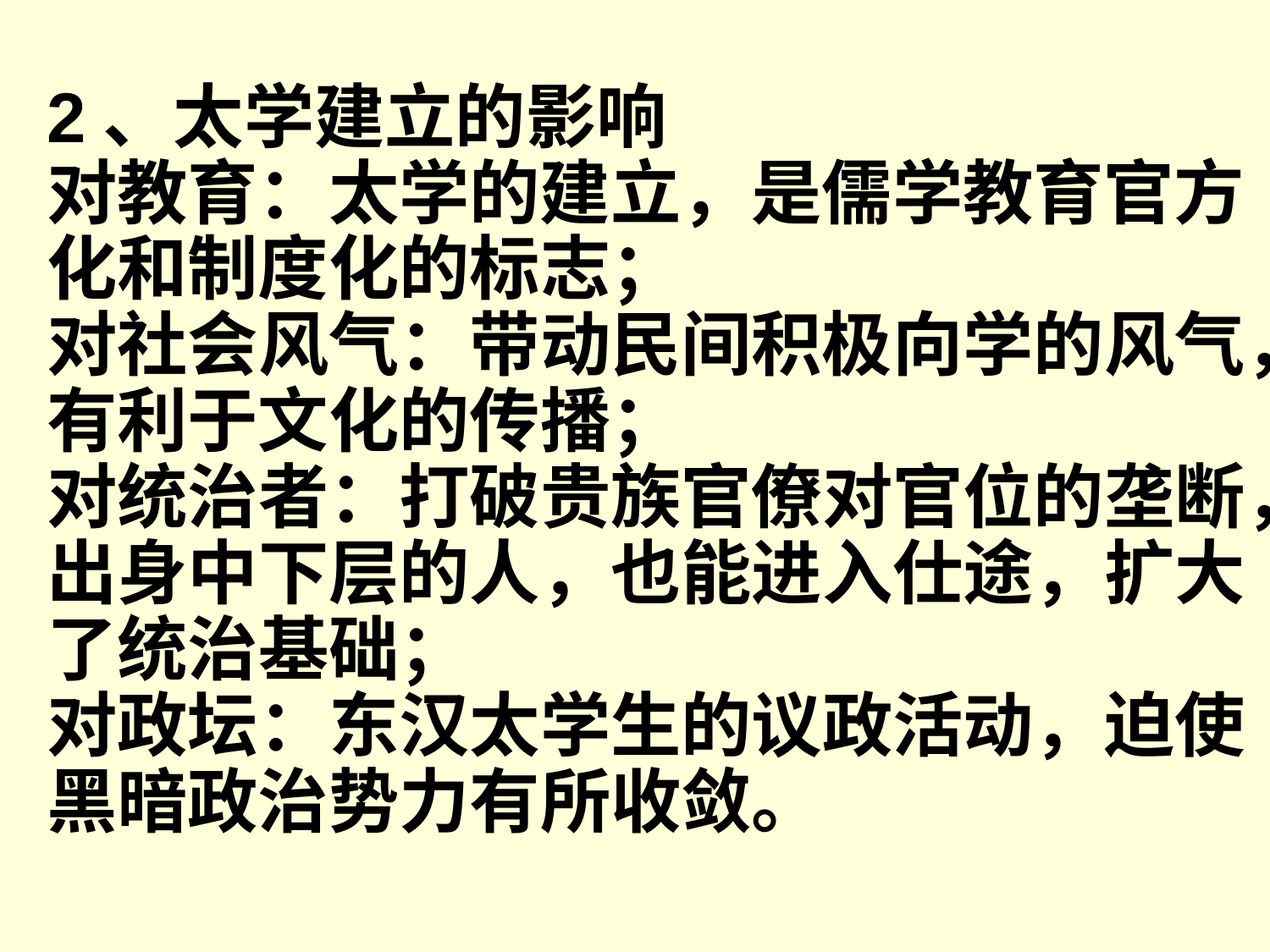

2、太学建立的影响
对教育：太学的建立，是儒学教育官方化和制度化的标志；
对社会风气：带动民间积极向学的风气，有利于文化的传播；
对统治者：打破贵族官僚对官位的垄断，出身中下层的人，也能进入仕途，扩大了统治基础；
对政坛：东汉太学生的议政活动，迫使黑暗政治势力有所收敛。